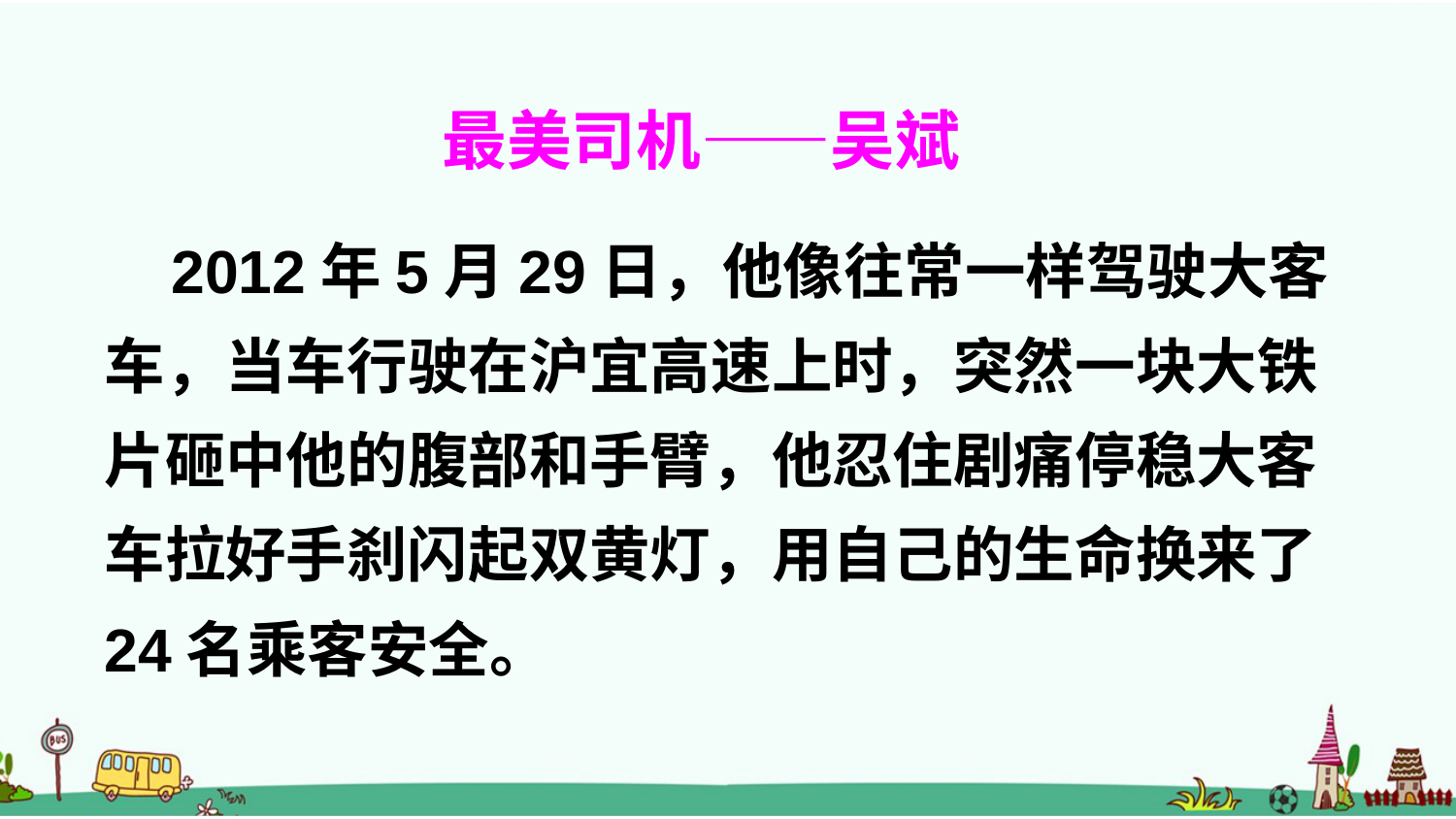

最美司机——吴斌
    2012年5月29日，他像往常一样驾驶大客车，当车行驶在沪宜高速上时，突然一块大铁片砸中他的腹部和手臂，他忍住剧痛停稳大客车拉好手刹闪起双黄灯，用自己的生命换来了24名乘客安全。